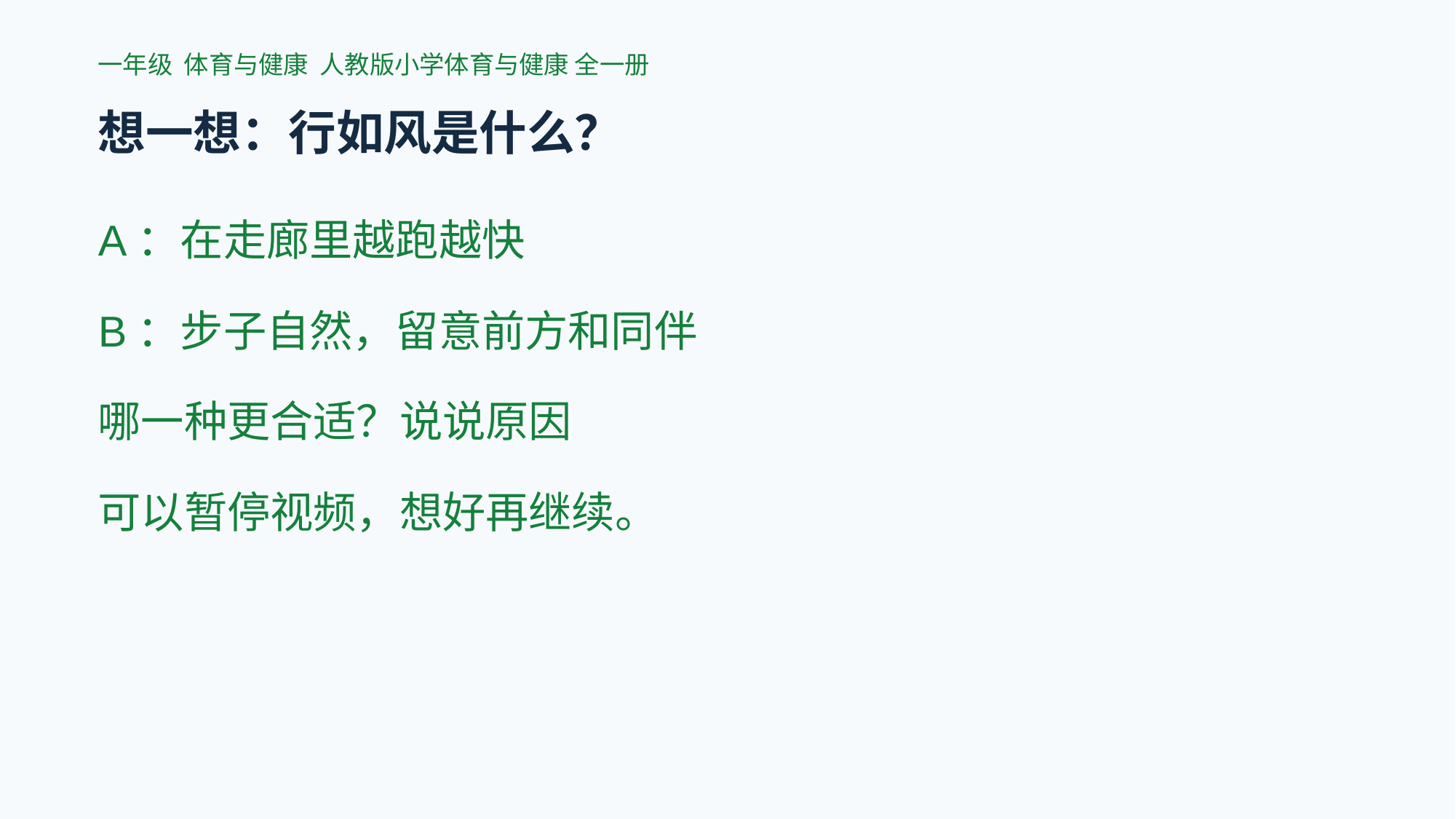

一年级  体育与健康  人教版小学体育与健康 全一册
想一想：行如风是什么？
A：在走廊里越跑越快
B：步子自然，留意前方和同伴
哪一种更合适？说说原因
可以暂停视频，想好再继续。